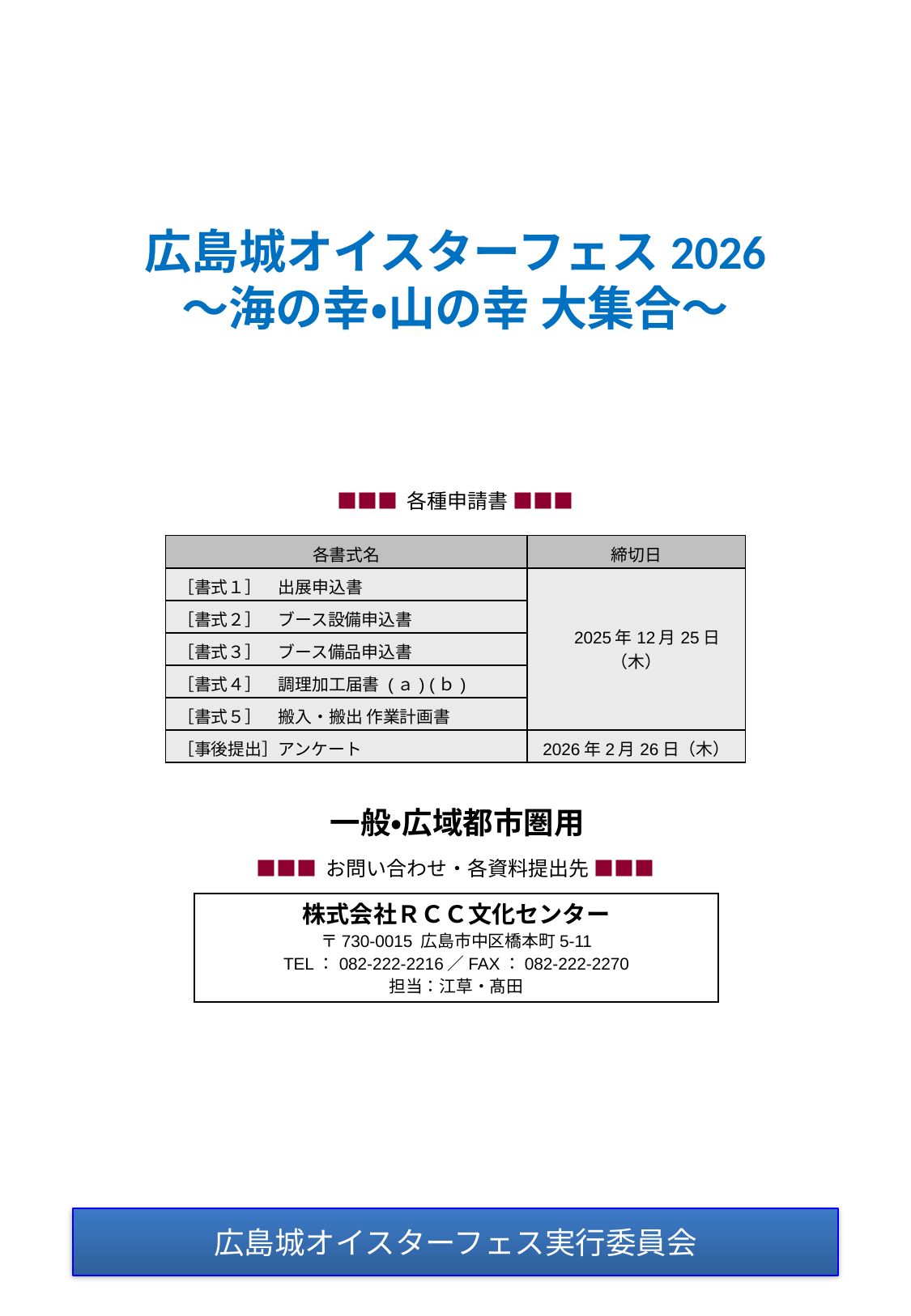

広島城オイスターフェス2026
～海の幸・山の幸 大集合～
■■■ 各種申請書 ■■■
| 各書式名 | 締切日 |
| --- | --- |
| ［書式１］　出展申込書 | 2025年12月25日（木） |
| ［書式２］　ブース設備申込書 |  |
| ［書式３］　ブース備品申込書 |  |
| ［書式４］　調理加工届書 (ａ) (ｂ) |  |
| ［書式５］　搬入・搬出 作業計画書 |  |
| ［事後提出］アンケート | 2026年2月26日（木） |
一般・広域都市圏用
■■■ お問い合わせ・各資料提出先 ■■■
株式会社ＲＣＣ文化センター
〒730-0015 広島市中区橋本町5-11
TEL：082-222-2216／FAX：082-222-2270
担当：江草・髙田
広島城オイスターフェス実行委員会